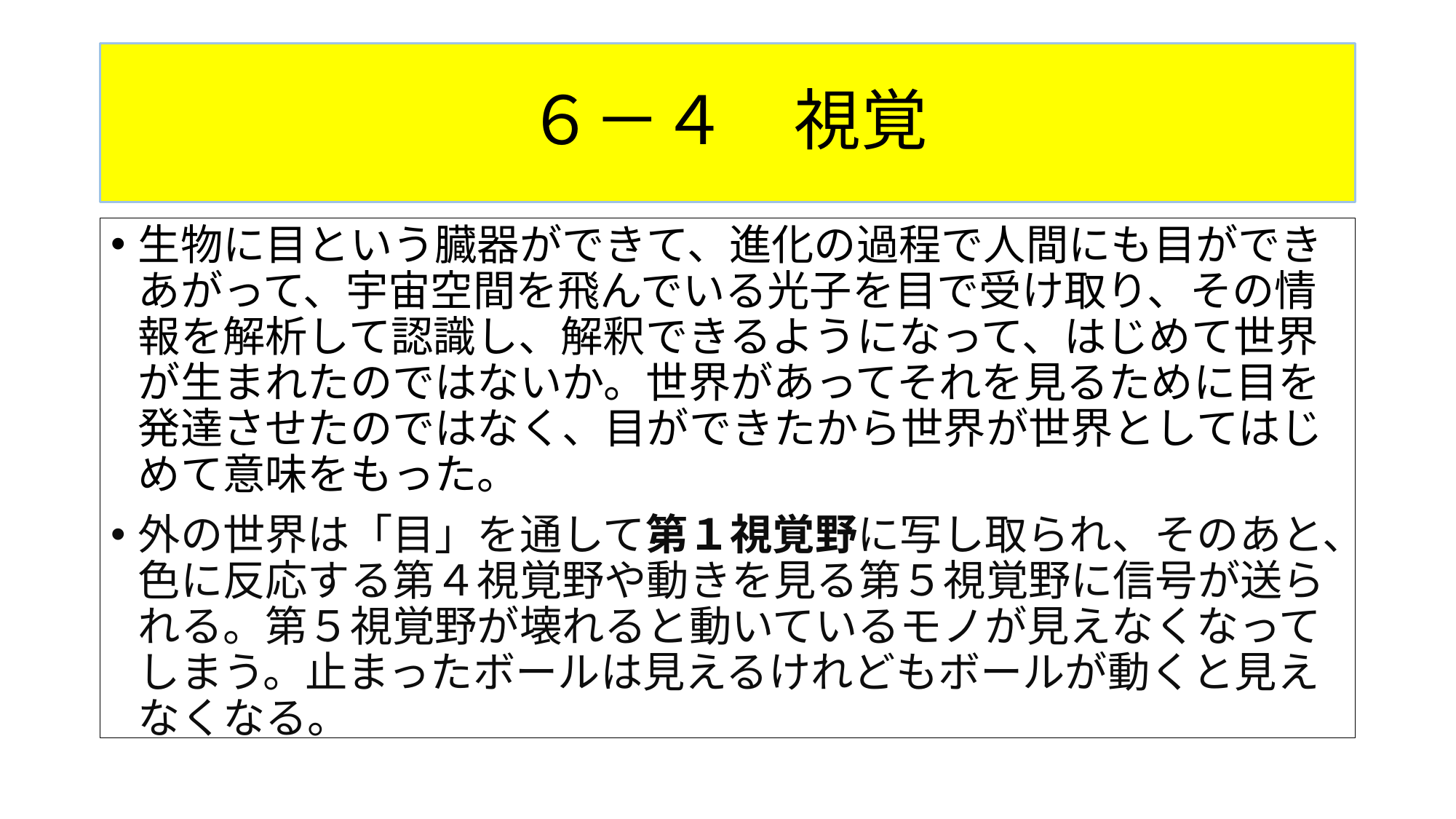

# ６－４　視覚
生物に目という臓器ができて、進化の過程で人間にも目ができあがって、宇宙空間を飛んでいる光子を目で受け取り、その情報を解析して認識し、解釈できるようになって、はじめて世界が生まれたのではないか。世界があってそれを見るために目を発達させたのではなく、目ができたから世界が世界としてはじめて意味をもった。
外の世界は「目」を通して第１視覚野に写し取られ、そのあと、色に反応する第４視覚野や動きを見る第５視覚野に信号が送られる。第５視覚野が壊れると動いているモノが見えなくなってしまう。止まったボールは見えるけれどもボールが動くと見えなくなる。